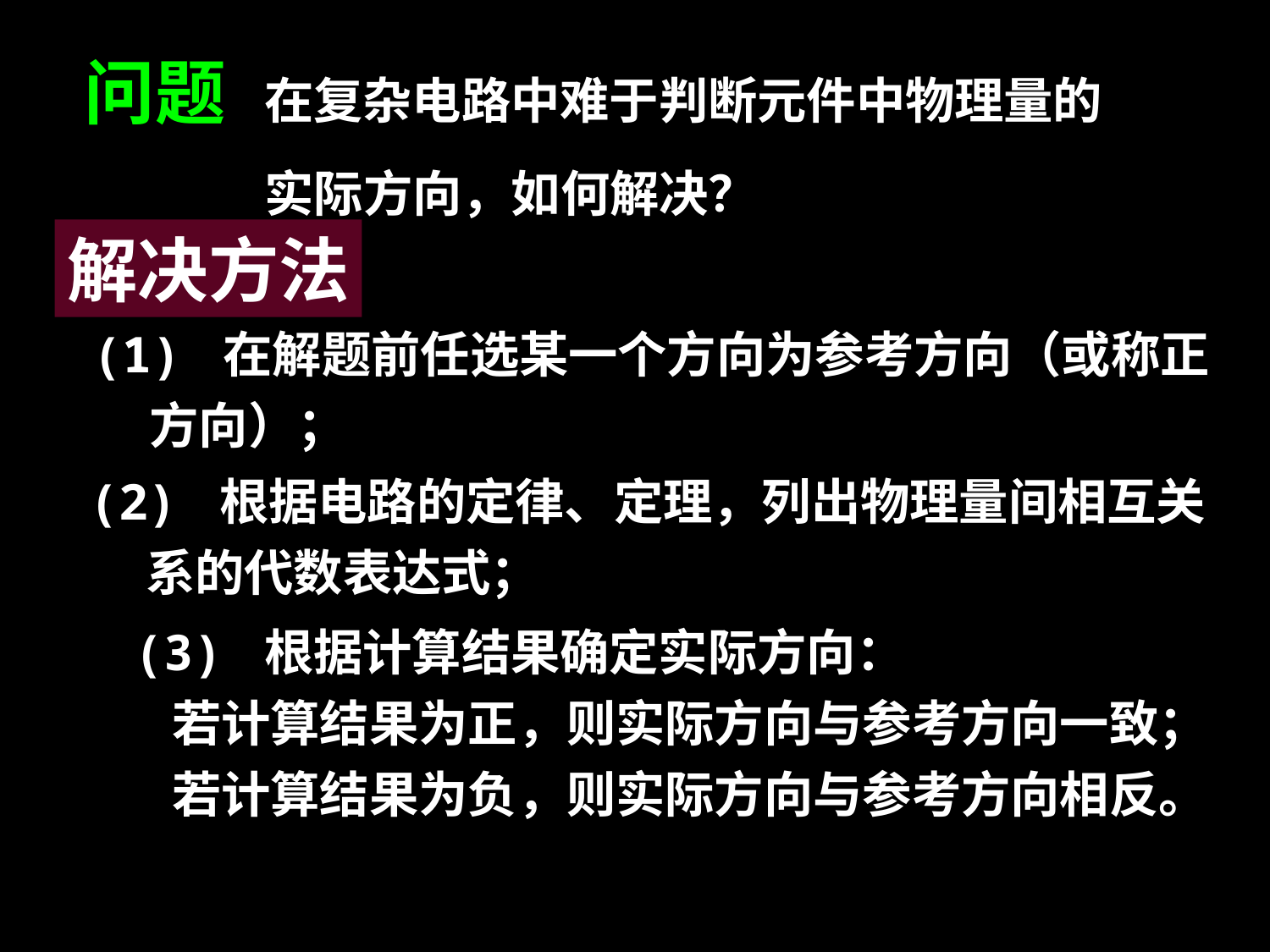

问题   在复杂电路中难于判断元件中物理量的
               实际方向，如何解决？
解决方法
(1) 在解题前任选某一个方向为参考方向（或称正
    方向）；
(2) 根据电路的定律、定理，列出物理量间相互关
    系的代数表达式；
 (3) 根据计算结果确定实际方向：
     若计算结果为正，则实际方向与参考方向一致；
     若计算结果为负，则实际方向与参考方向相反。